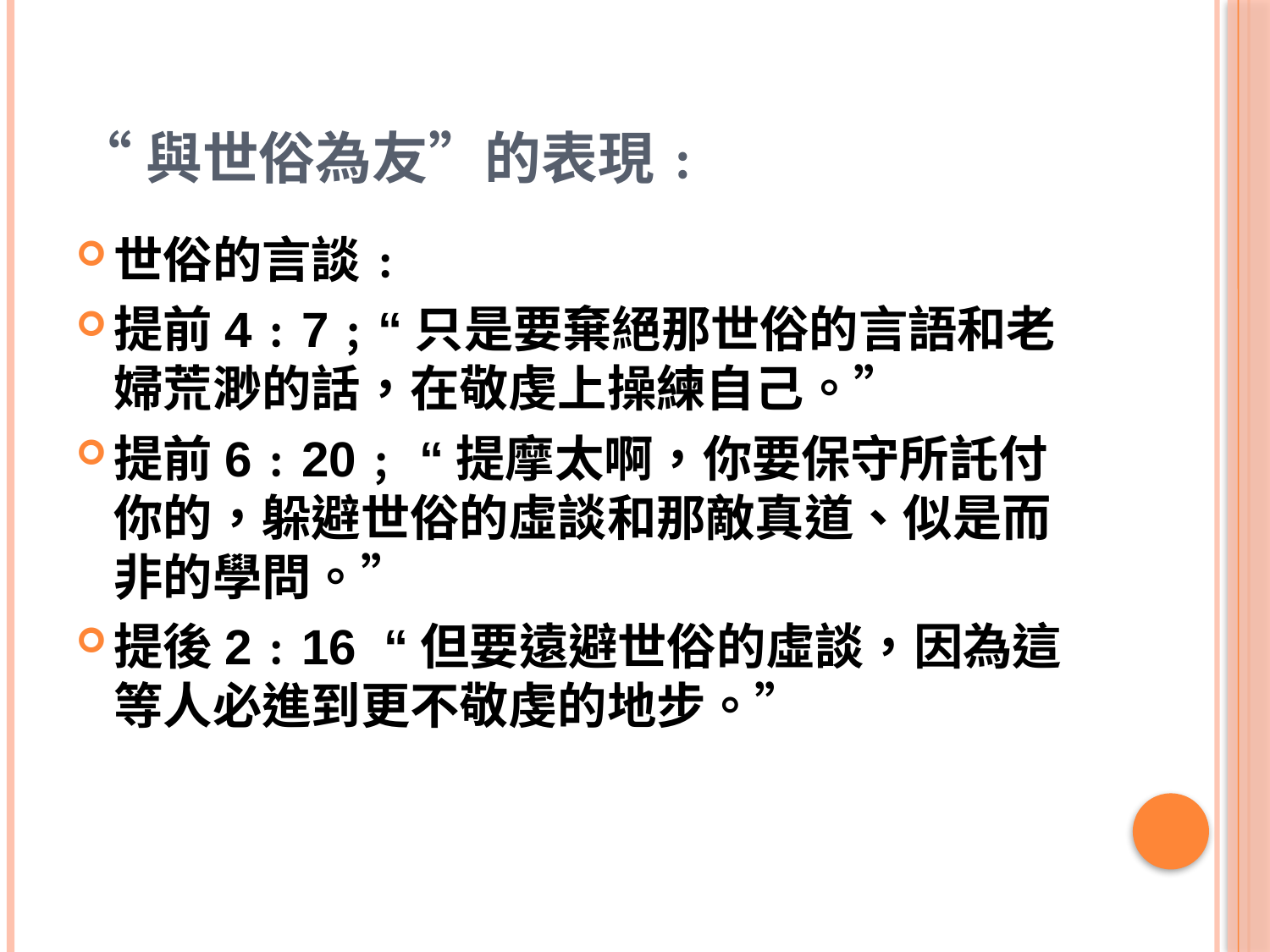

# “與世俗為友”的表現﹕
世俗的言談﹕
提前4﹕7﹔“只是要棄絕那世俗的言語和老婦荒渺的話，在敬虔上操練自己。”
提前6﹕20﹔ “提摩太啊，你要保守所託付你的，躲避世俗的虛談和那敵真道、似是而非的學問。”
提後2﹕16  “但要遠避世俗的虛談，因為這等人必進到更不敬虔的地步。”